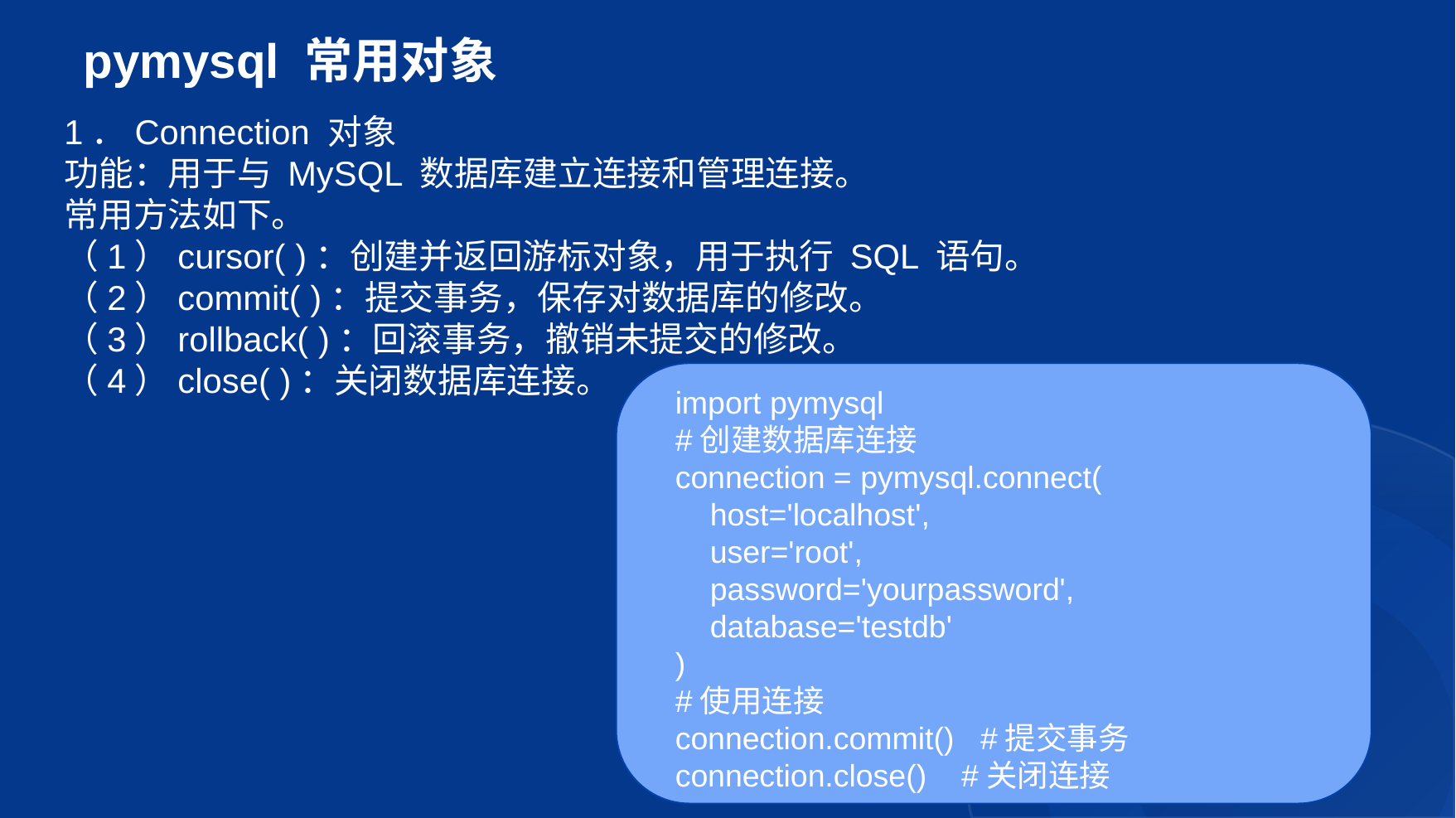

# pymysql 常用对象
1．Connection 对象
功能：用于与 MySQL 数据库建立连接和管理连接。
常用方法如下。
（1）cursor( )：创建并返回游标对象，用于执行 SQL 语句。
（2）commit( )：提交事务，保存对数据库的修改。
（3）rollback( )：回滚事务，撤销未提交的修改。
（4）close( )：关闭数据库连接。

import pymysql
#创建数据库连接
connection = pymysql.connect(
    host='localhost',
    user='root',
    password='yourpassword',
    database='testdb'
)
#使用连接
connection.commit()   #提交事务
connection.close()    #关闭连接